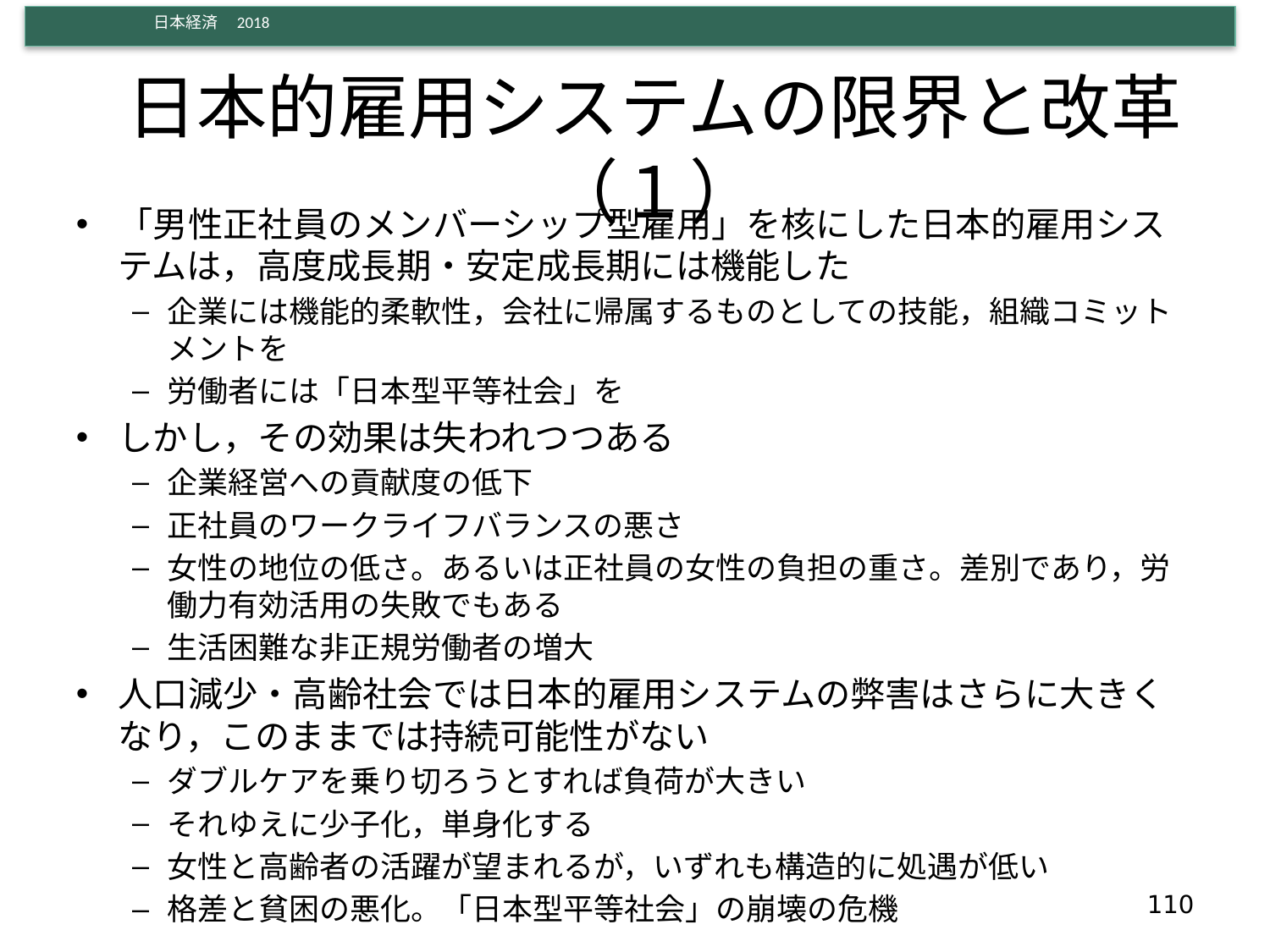

# 日本的雇用システムの限界と改革（１）
「男性正社員のメンバーシップ型雇用」を核にした日本的雇用システムは，高度成長期・安定成長期には機能した
企業には機能的柔軟性，会社に帰属するものとしての技能，組織コミットメントを
労働者には「日本型平等社会」を
しかし，その効果は失われつつある
企業経営への貢献度の低下
正社員のワークライフバランスの悪さ
女性の地位の低さ。あるいは正社員の女性の負担の重さ。差別であり，労働力有効活用の失敗でもある
生活困難な非正規労働者の増大
人口減少・高齢社会では日本的雇用システムの弊害はさらに大きくなり，このままでは持続可能性がない
ダブルケアを乗り切ろうとすれば負荷が大きい
それゆえに少子化，単身化する
女性と高齢者の活躍が望まれるが，いずれも構造的に処遇が低い
格差と貧困の悪化。「日本型平等社会」の崩壊の危機
110